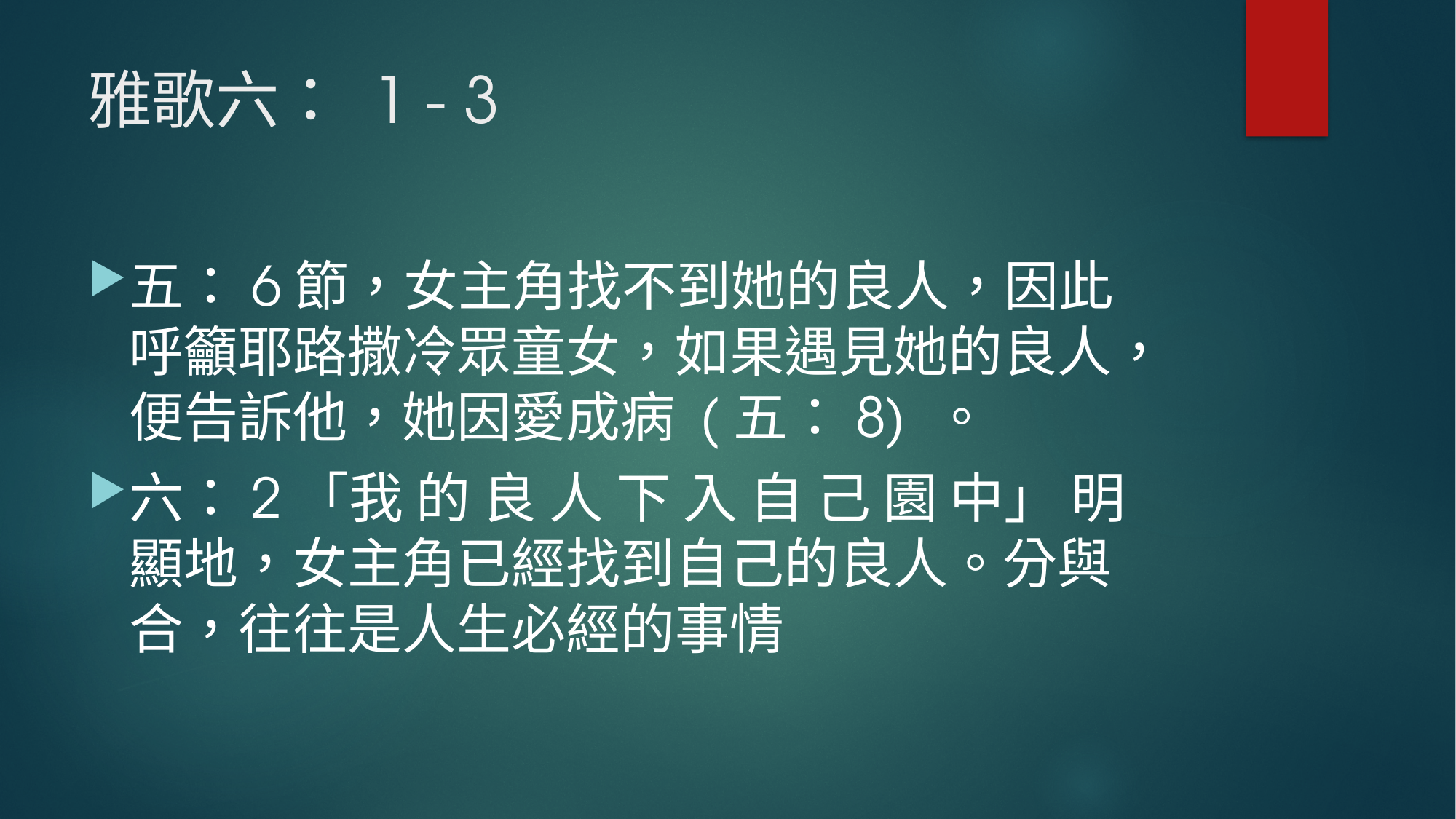

# 雅歌六： 1 - 3
五：6節，女主角找不到她的良人，因此呼籲耶路撒冷眾童女，如果遇見她的良人，便告訴他，她因愛成病 (五：8) 。
六：2「我 的 良 人 下 入 自 己 園 中」 明顯地，女主角已經找到自己的良人。分與合，往往是人生必經的事情